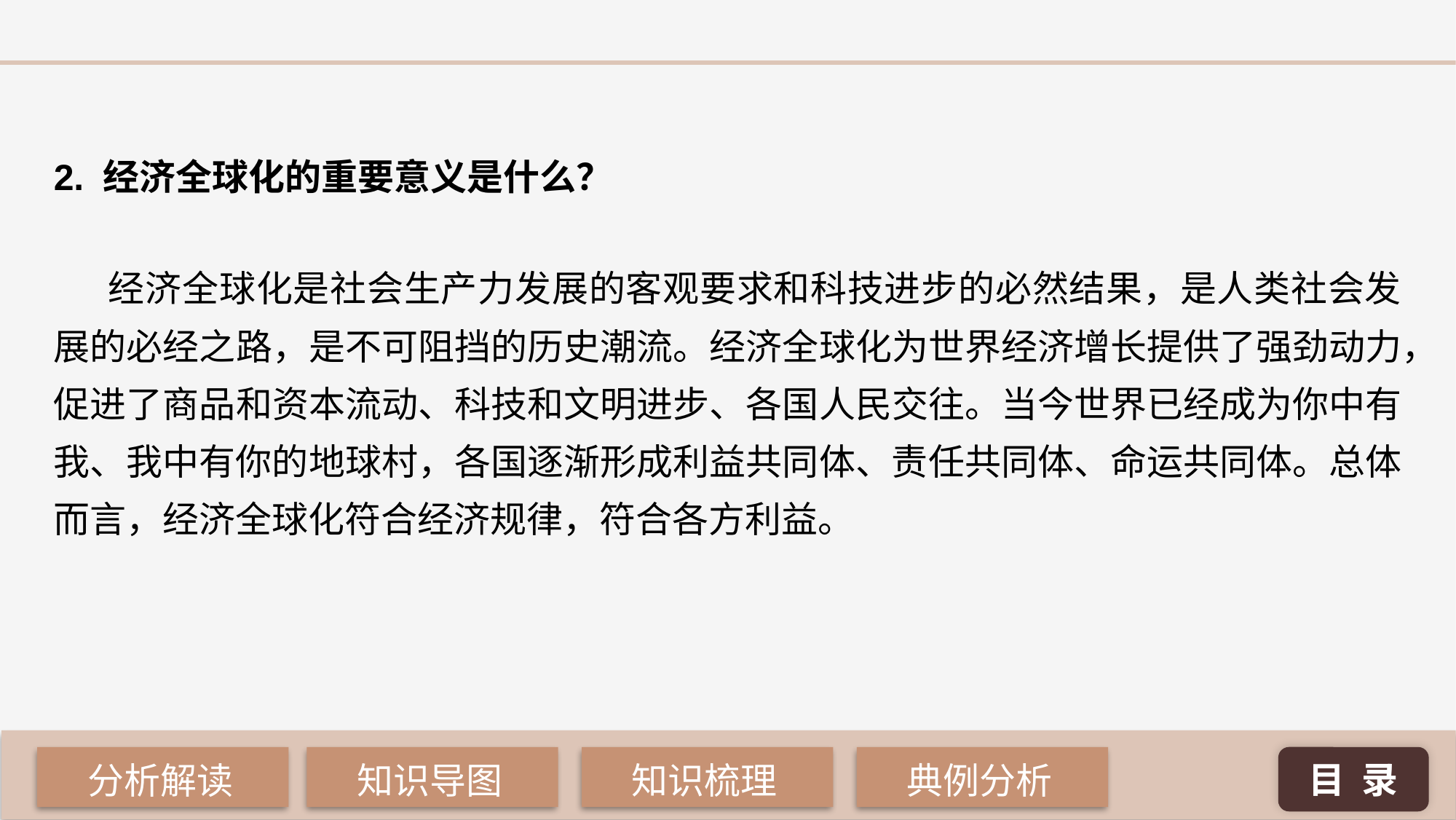

2. 经济全球化的重要意义是什么？
经济全球化是社会生产力发展的客观要求和科技进步的必然结果，是人类社会发展的必经之路，是不可阻挡的历史潮流。经济全球化为世界经济增长提供了强劲动力，促进了商品和资本流动、科技和文明进步、各国人民交往。当今世界已经成为你中有我、我中有你的地球村，各国逐渐形成利益共同体、责任共同体、命运共同体。总体而言，经济全球化符合经济规律，符合各方利益。